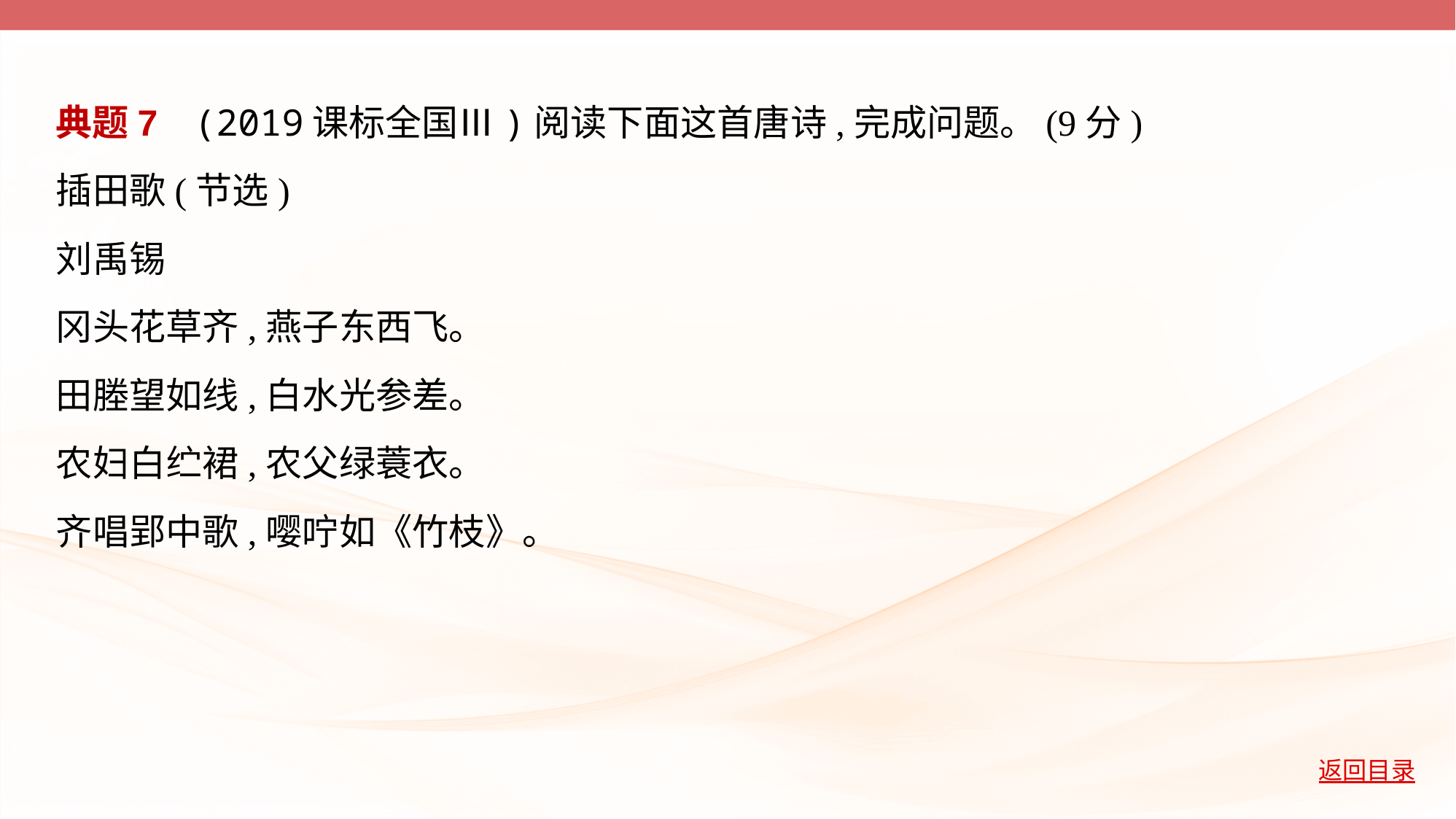

典题7    (2019课标全国Ⅲ)阅读下面这首唐诗,完成问题。(9分)
插田歌(节选)
刘禹锡
冈头花草齐,燕子东西飞。
田塍望如线,白水光参差。
农妇白纻裙,农父绿蓑衣。
齐唱郢中歌,嘤咛如《竹枝》。